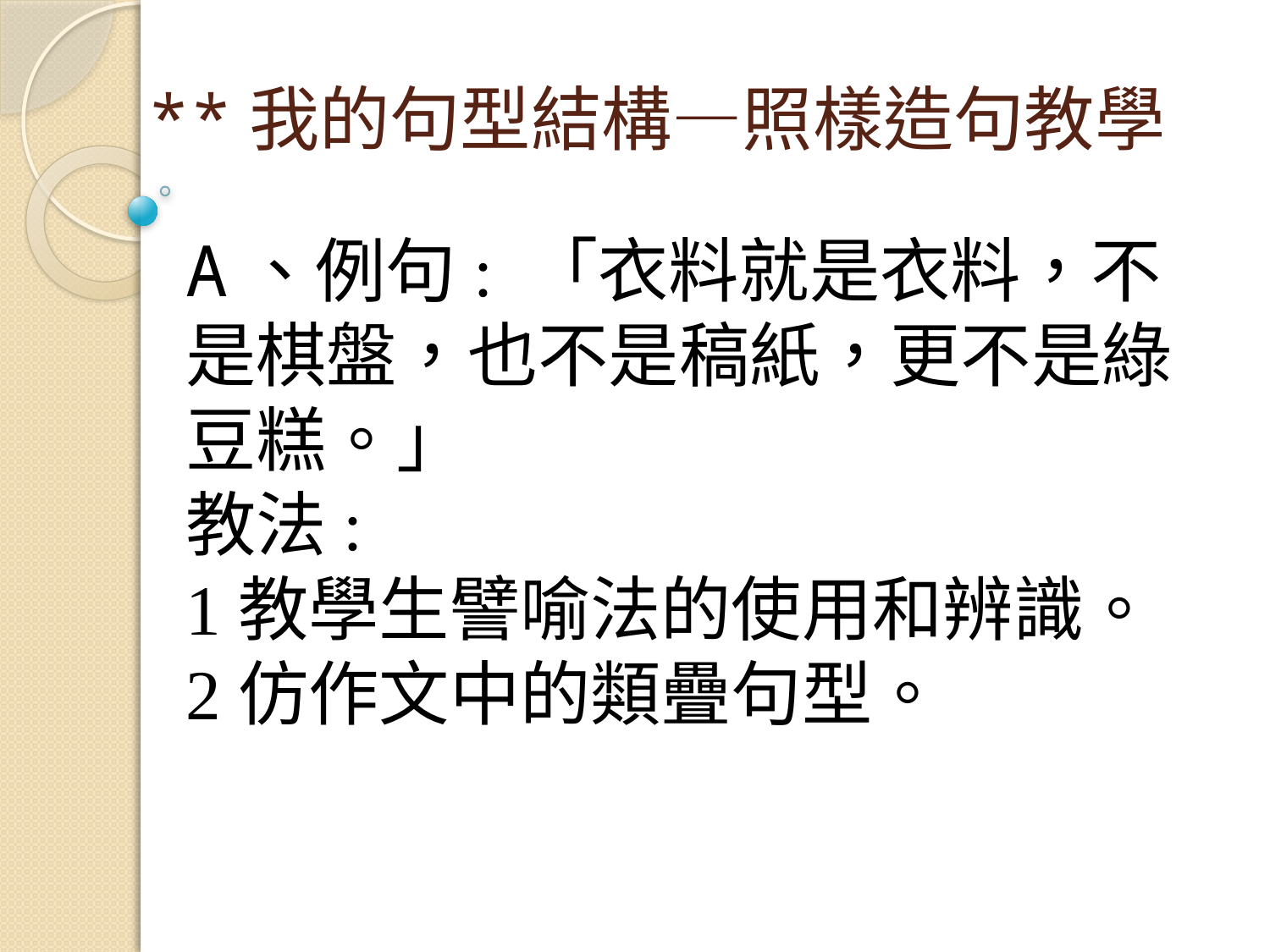

# **我的句型結構—照樣造句教學
A、例句: 「衣料就是衣料，不是棋盤，也不是稿紙，更不是綠豆糕。」
教法:
1教學生譬喻法的使用和辨識。
2仿作文中的類疊句型。